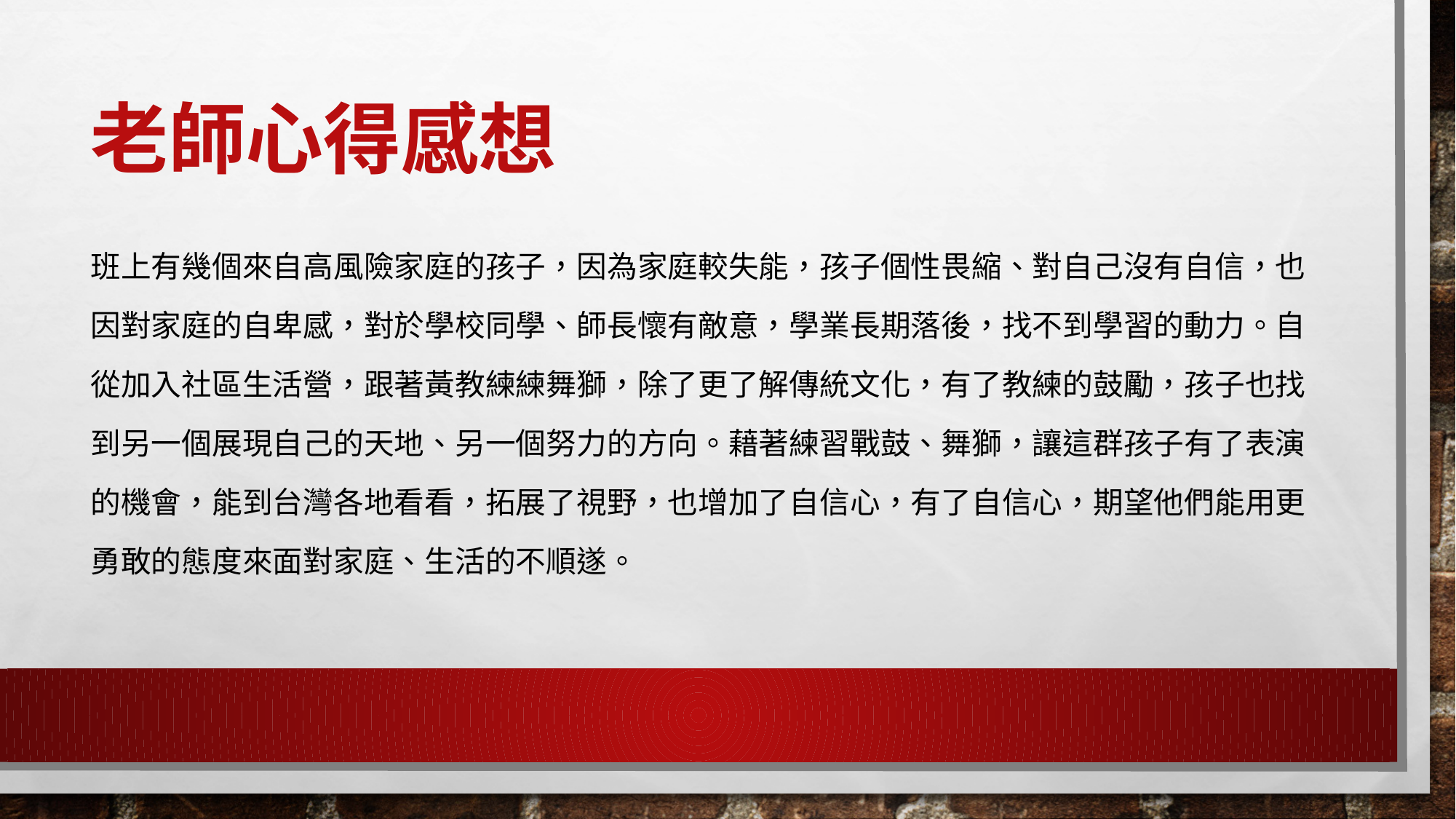

# 老師心得感想
班上有幾個來自高風險家庭的孩子，因為家庭較失能，孩子個性畏縮、對自己沒有自信，也
因對家庭的自卑感，對於學校同學、師長懷有敵意，學業長期落後，找不到學習的動力。自
從加入社區生活營，跟著黃教練練舞獅，除了更了解傳統文化，有了教練的鼓勵，孩子也找
到另一個展現自己的天地、另一個努力的方向。藉著練習戰鼓、舞獅，讓這群孩子有了表演
的機會，能到台灣各地看看，拓展了視野，也增加了自信心，有了自信心，期望他們能用更
勇敢的態度來面對家庭、生活的不順遂。